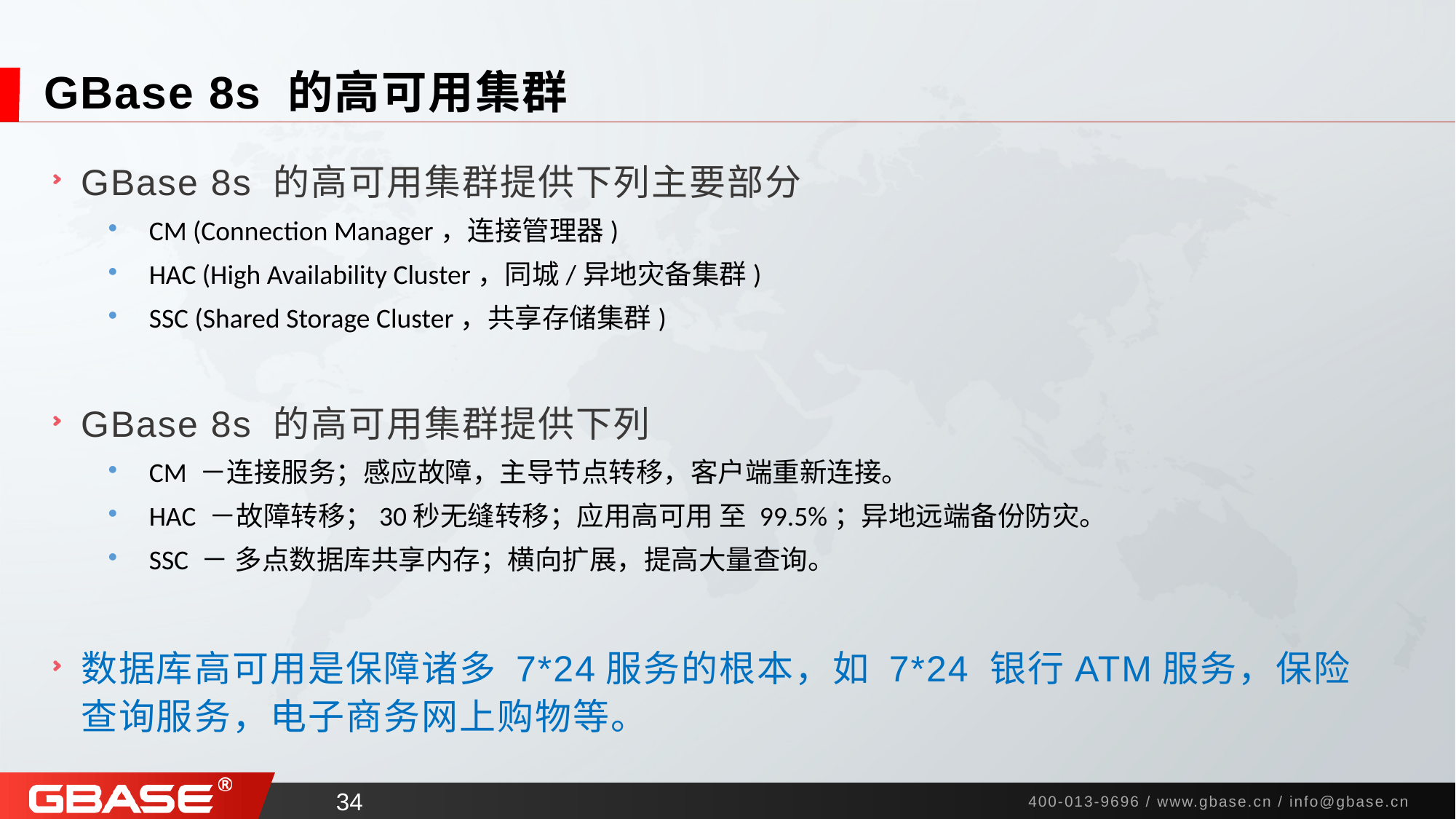

# GBase 8s 的高可用集群
GBase 8s 的高可用集群提供下列主要部分
CM (Connection Manager，连接管理器)
HAC (High Availability Cluster，同城/异地灾备集群)
SSC (Shared Storage Cluster，共享存储集群)

GBase 8s 的高可用集群提供下列
CM －连接服务；感应故障，主导节点转移，客户端重新连接。
HAC －故障转移；30秒无缝转移；应用高可用 至 99.5%；异地远端备份防灾。
SSC － 多点数据库共享内存；横向扩展，提高大量查询。

数据库高可用是保障诸多 7*24服务的根本，如 7*24 银行ATM服务，保险查询服务，电子商务网上购物等。